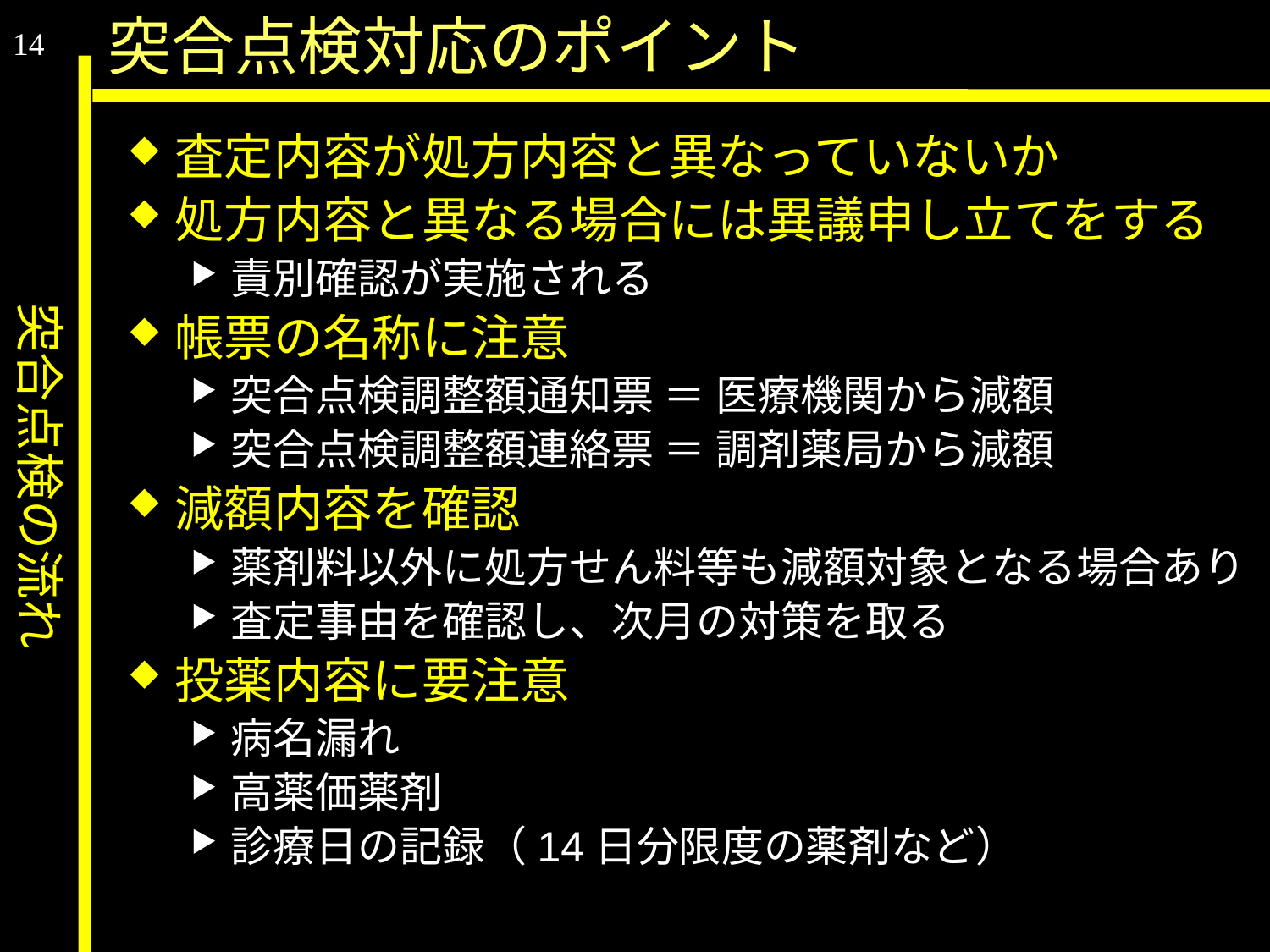

突合点検の流れ
突合点検対応のポイント
14

査定内容が処方内容と異なっていないか
処方内容と異なる場合には異議申し立てをする
責別確認が実施される
帳票の名称に注意
突合点検調整額通知票 ＝ 医療機関から減額
突合点検調整額連絡票 ＝ 調剤薬局から減額
減額内容を確認
薬剤料以外に処方せん料等も減額対象となる場合あり
査定事由を確認し、次月の対策を取る
投薬内容に要注意
病名漏れ
高薬価薬剤
診療日の記録（14日分限度の薬剤など）